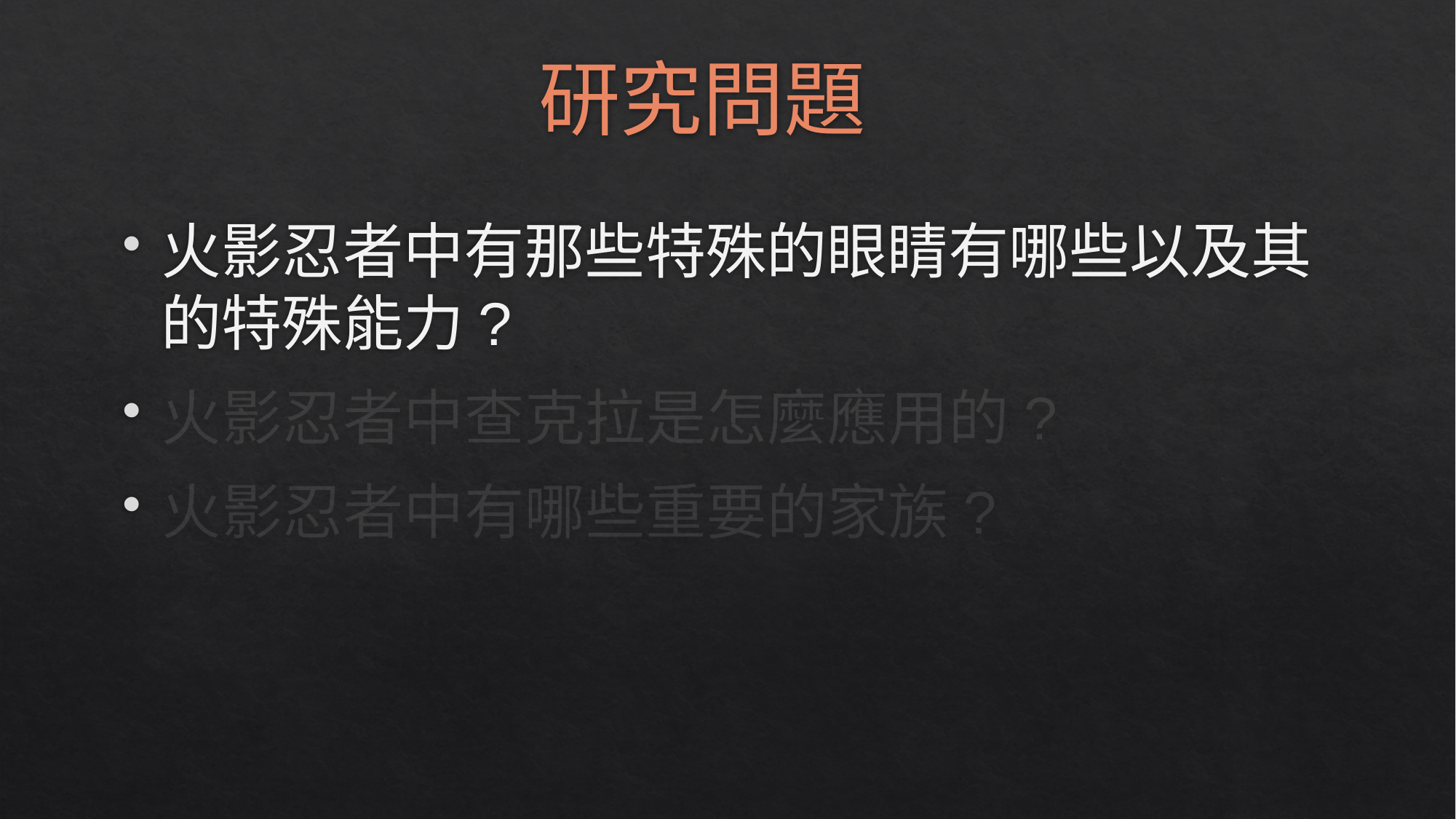

# 研究問題
火影忍者中有那些特殊的眼睛有哪些以及其的特殊能力?
火影忍者中查克拉是怎麼應用的?
火影忍者中有哪些重要的家族?